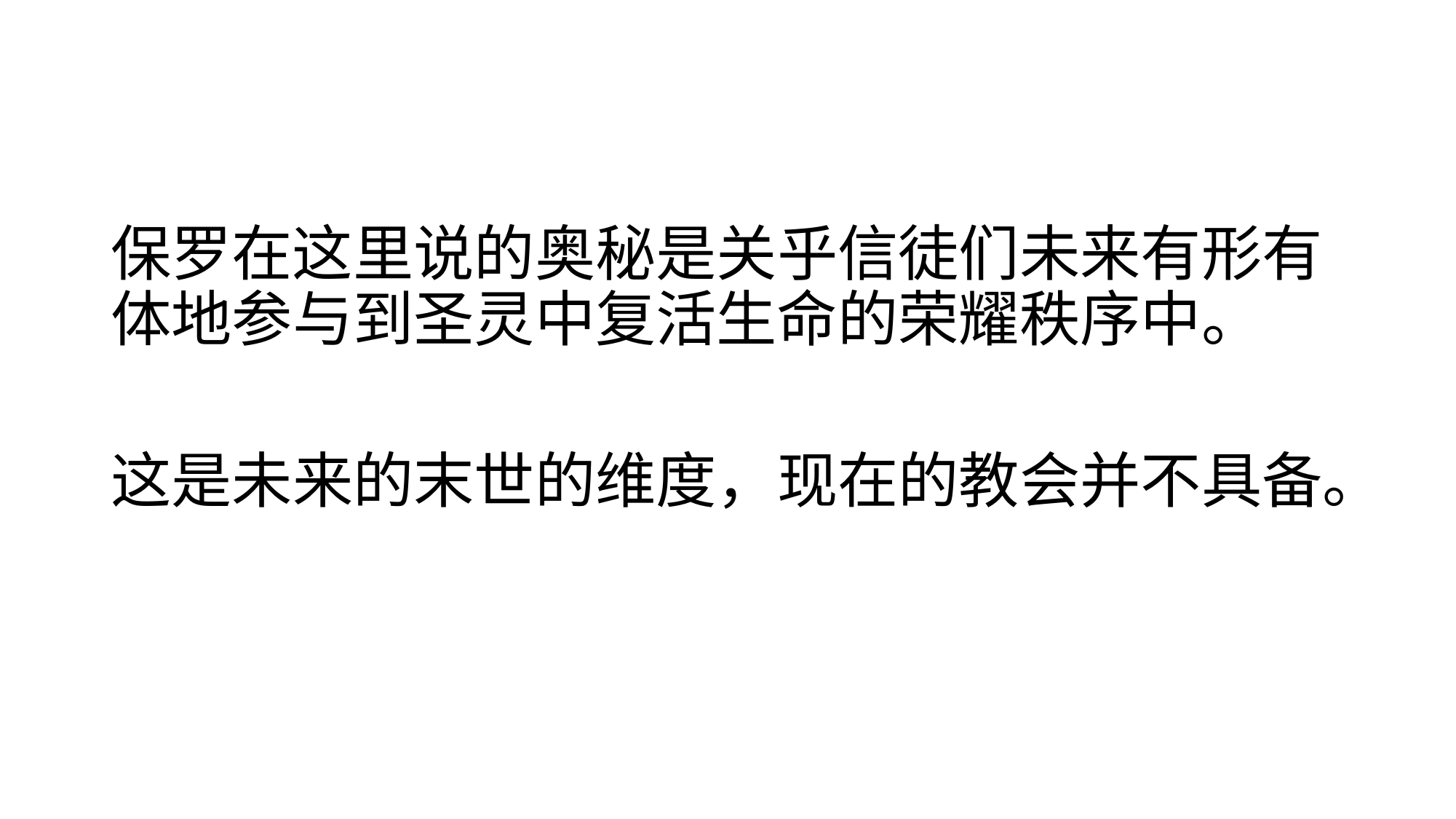

#
保罗在这里说的奥秘是关乎信徒们未来有形有体地参与到圣灵中复活生命的荣耀秩序中。

这是未来的末世的维度，现在的教会并不具备。